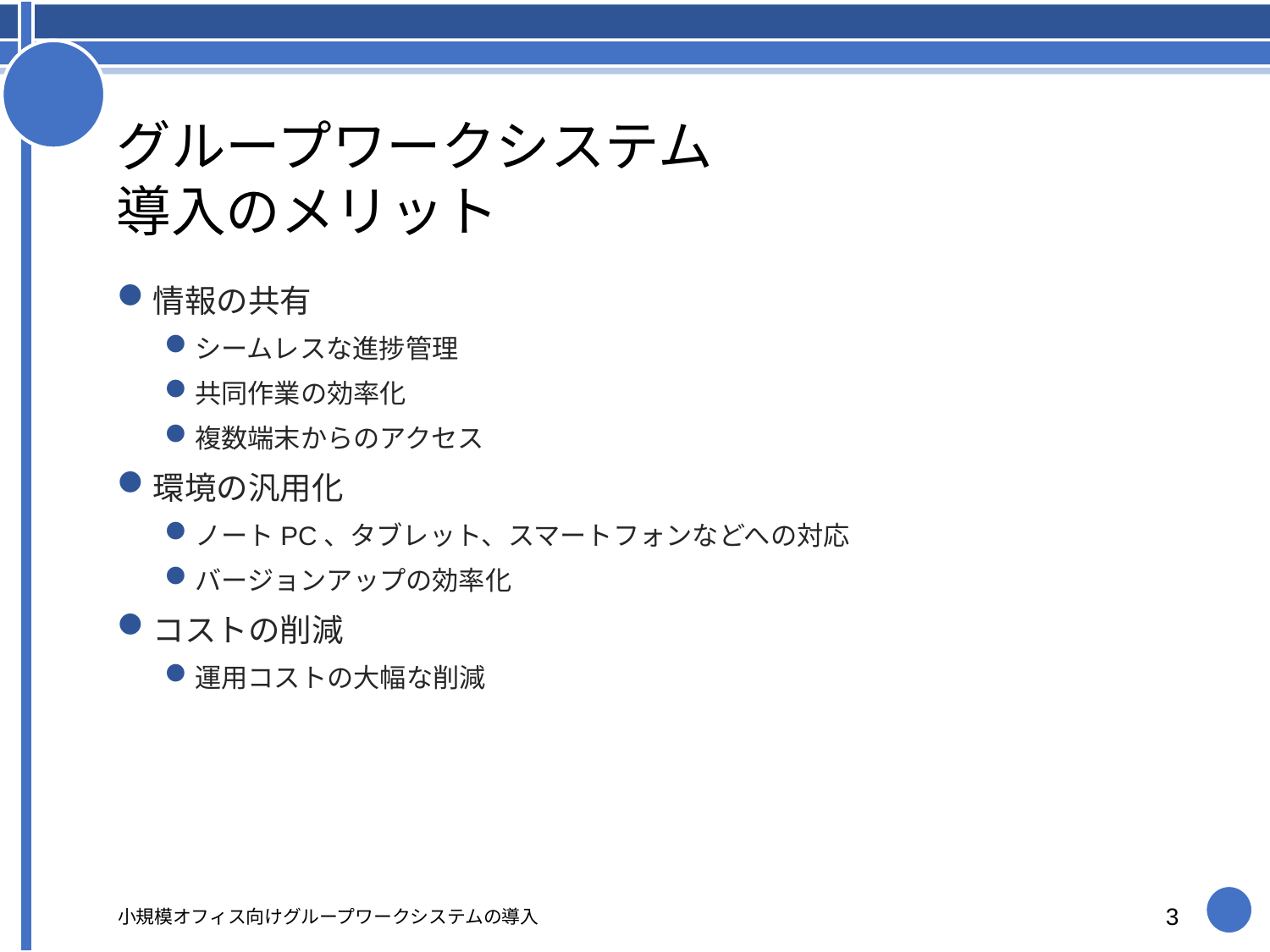

# グループワークシステム 導入のメリット
情報の共有
シームレスな進捗管理
共同作業の効率化
複数端末からのアクセス
環境の汎用化
ノートPC、タブレット、スマートフォンなどへの対応
バージョンアップの効率化
コストの削減
運用コストの大幅な削減
小規模オフィス向けグループワークシステムの導入
3